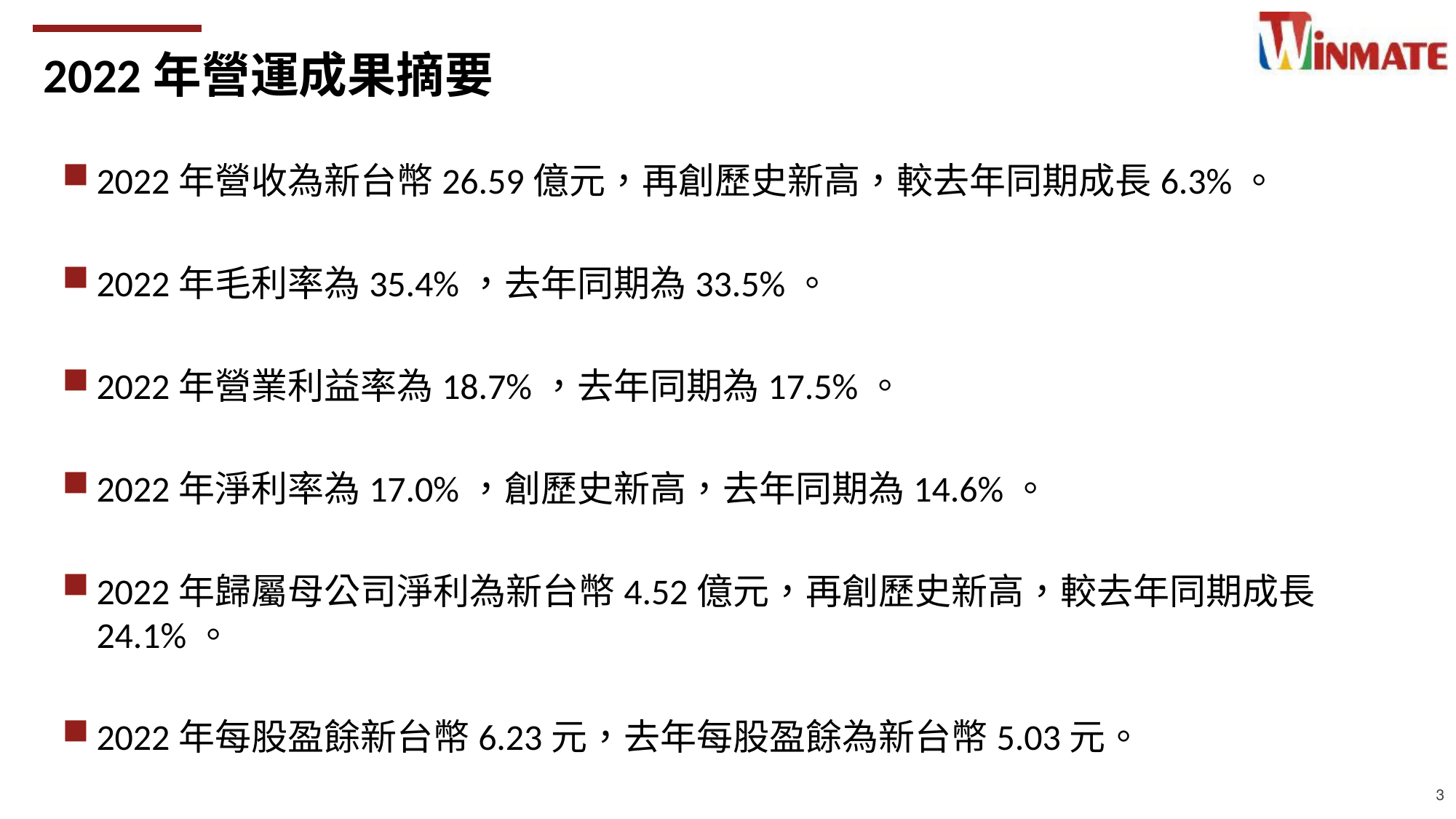

2022年營運成果摘要
2022年營收為新台幣26.59億元，再創歷史新高，較去年同期成長6.3%。

2022年毛利率為35.4%，去年同期為33.5%。

2022年營業利益率為18.7%，去年同期為17.5%。

2022年淨利率為17.0%，創歷史新高，去年同期為14.6%。

2022年歸屬母公司淨利為新台幣4.52億元，再創歷史新高，較去年同期成長24.1%。

2022年每股盈餘新台幣6.23元，去年每股盈餘為新台幣5.03元。

3